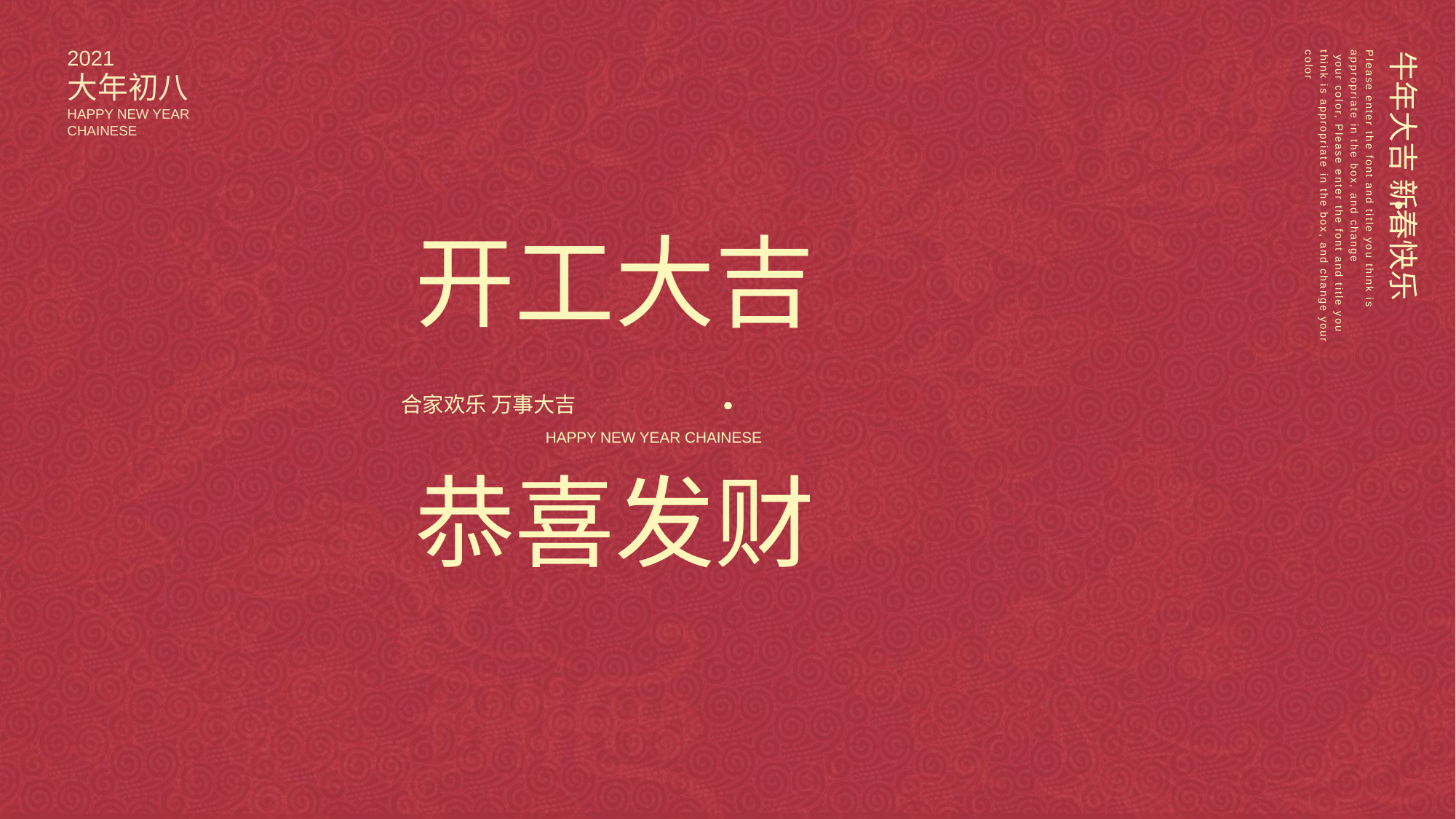

2021
大年初八
HAPPY NEW YEAR
CHAINESE
Please enter the font and title you think is appropriate in the box, and change
 your color, Please enter the font and title you think is appropriate in the box, and change your color

牛年大吉 新春快乐

开工大吉
合家欢乐 万事大吉

HAPPY NEW YEAR CHAINESE
恭喜发财